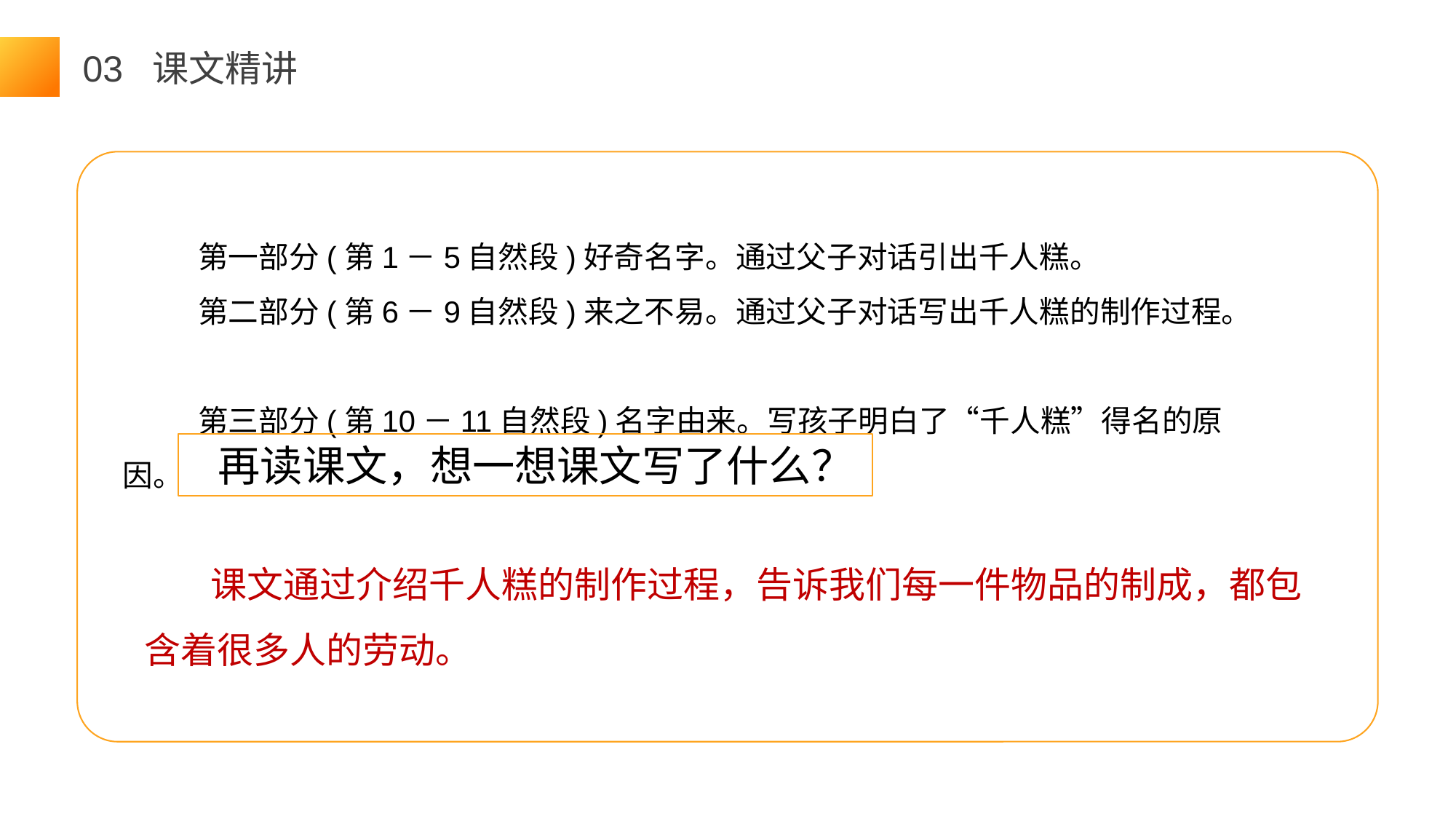

03  课文精讲
第一部分(第1－5自然段)好奇名字。通过父子对话引出千人糕。
第二部分(第6－9自然段)来之不易。通过父子对话写出千人糕的制作过程。
第三部分(第10－11自然段)名字由来。写孩子明白了“千人糕”得名的原因。
  再读课文，想一想课文写了什么？
       课文通过介绍千人糕的制作过程，告诉我们每一件物品的制成，都包含着很多人的劳动。